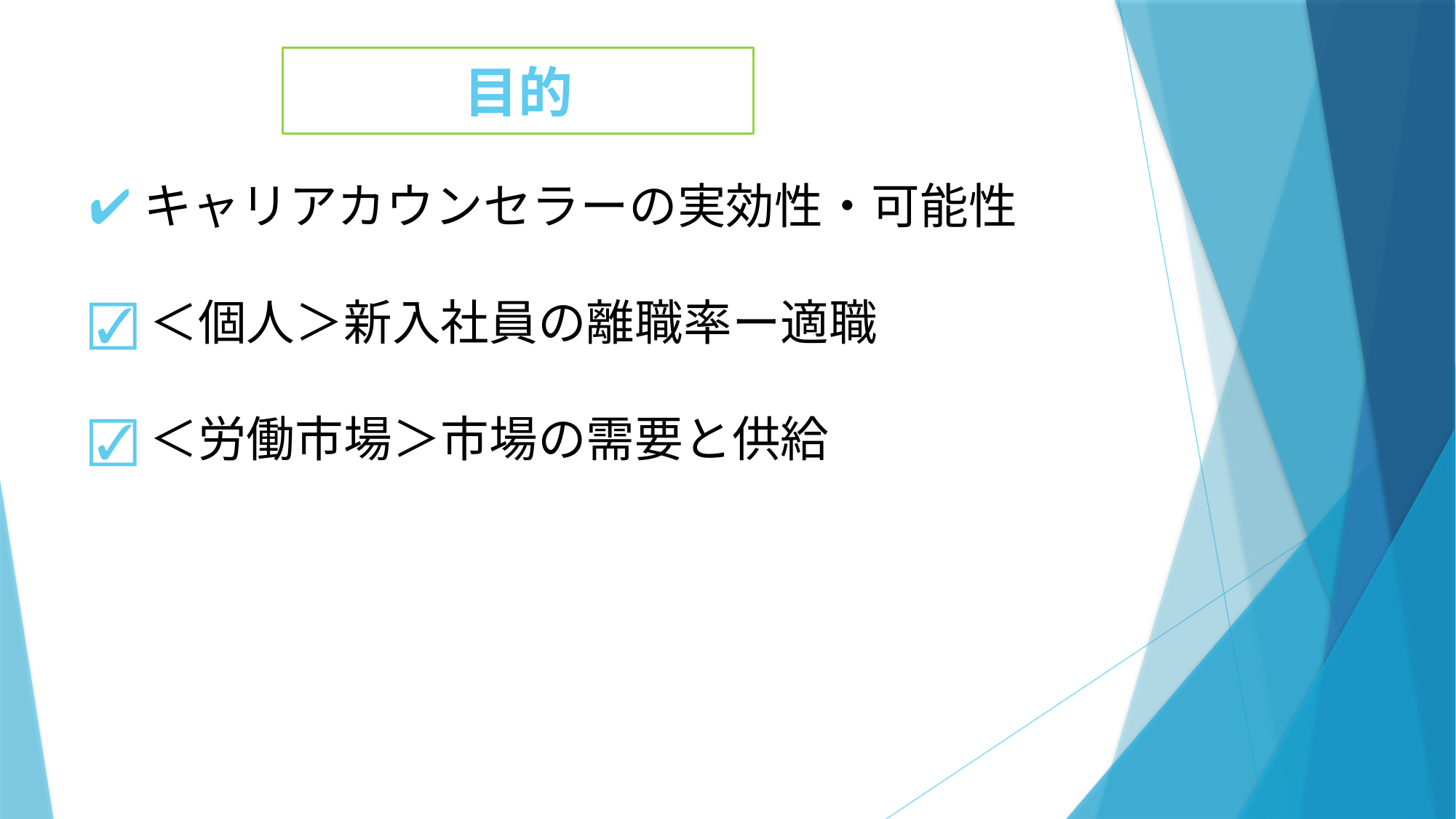

目的
✔キャリアカウンセラーの実効性・可能性
☑＜個人＞新入社員の離職率ー適職
☑＜労働市場＞市場の需要と供給